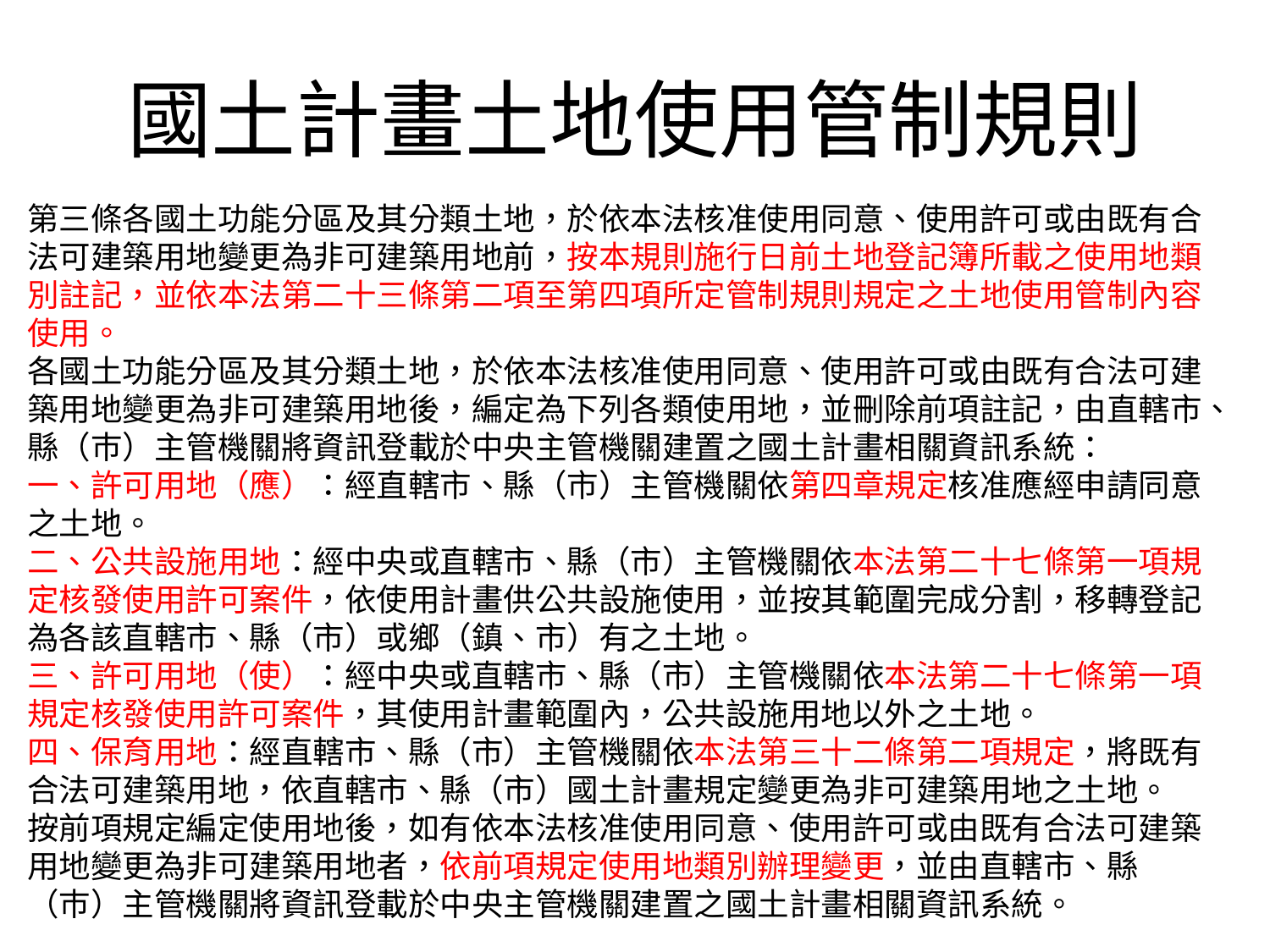

# 國土計畫土地使用管制規則
第三條各國土功能分區及其分類土地，於依本法核准使用同意、使用許可或由既有合法可建築用地變更為非可建築用地前，按本規則施行日前土地登記簿所載之使用地類別註記，並依本法第二十三條第二項至第四項所定管制規則規定之土地使用管制內容使用。
各國土功能分區及其分類土地，於依本法核准使用同意、使用許可或由既有合法可建築用地變更為非可建築用地後，編定為下列各類使用地，並刪除前項註記，由直轄市、縣（巿）主管機關將資訊登載於中央主管機關建置之國土計畫相關資訊系統：
一、許可用地（應）：經直轄市、縣（市）主管機關依第四章規定核准應經申請同意之土地。
二、公共設施用地：經中央或直轄市、縣（市）主管機關依本法第二十七條第一項規定核發使用許可案件，依使用計畫供公共設施使用，並按其範圍完成分割，移轉登記為各該直轄市、縣（市）或鄉（鎮、市）有之土地。
三、許可用地（使）：經中央或直轄市、縣（市）主管機關依本法第二十七條第一項規定核發使用許可案件，其使用計畫範圍內，公共設施用地以外之土地。
四、保育用地：經直轄市、縣（市）主管機關依本法第三十二條第二項規定，將既有合法可建築用地，依直轄市、縣（市）國土計畫規定變更為非可建築用地之土地。
按前項規定編定使用地後，如有依本法核准使用同意、使用許可或由既有合法可建築用地變更為非可建築用地者，依前項規定使用地類別辦理變更，並由直轄市、縣（巿）主管機關將資訊登載於中央主管機關建置之國土計畫相關資訊系統。